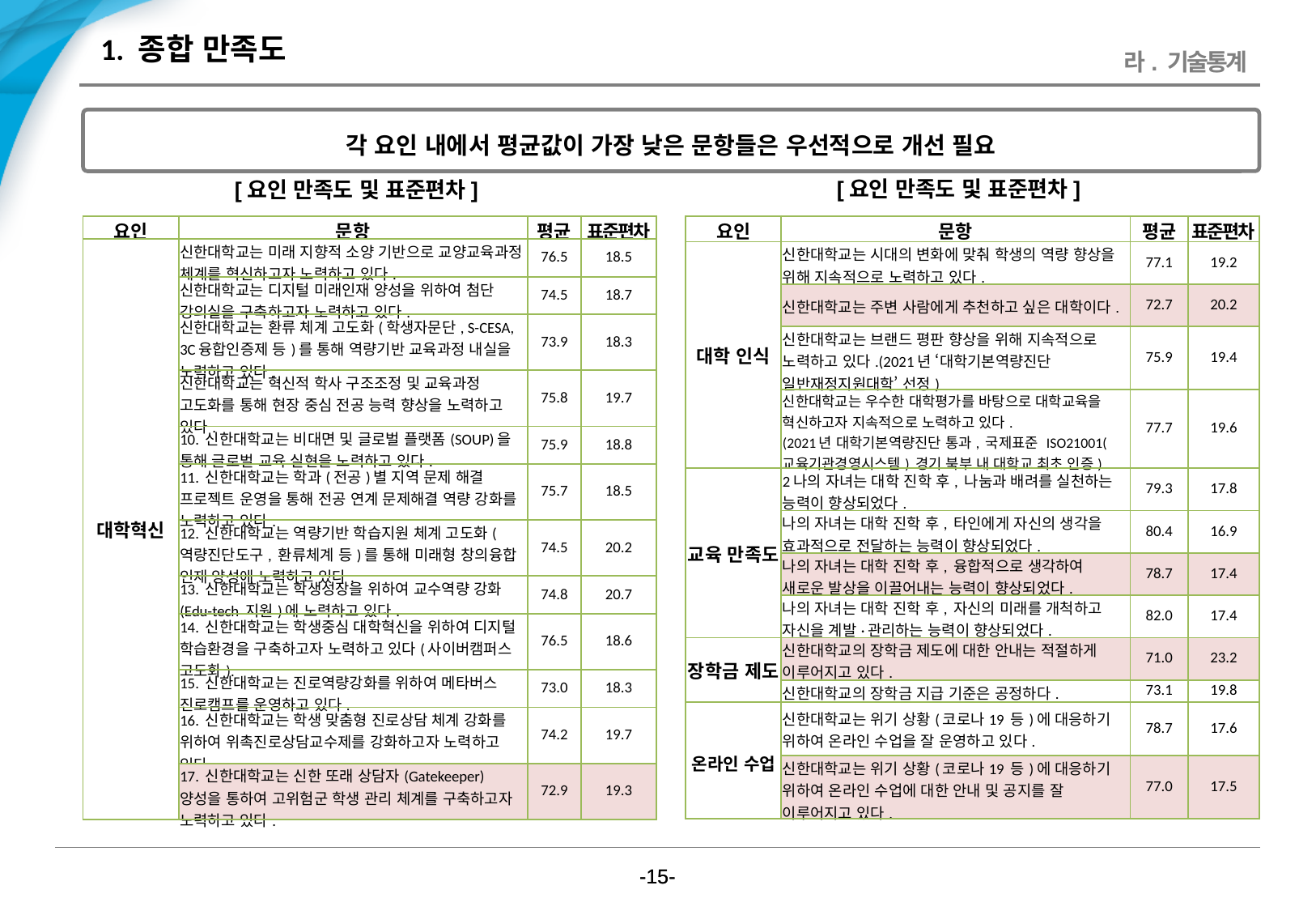

# 1. 종합 만족도
라. 기술통계
각 요인 내에서 평균값이 가장 낮은 문항들은 우선적으로 개선 필요
[요인 만족도 및 표준편차]
[요인 만족도 및 표준편차]
| 요인 | 문항 | 평균 | 표준편차 |
| --- | --- | --- | --- |
| 대학혁신 | 신한대학교는 미래 지향적 소양 기반으로 교양교육과정 체계를 혁신하고자 노력하고 있다. | 76.5 | 18.5 |
|  | 신한대학교는 디지털 미래인재 양성을 위하여 첨단 강의실을 구축하고자 노력하고 있다. | 74.5 | 18.7 |
|  | 신한대학교는 환류 체계 고도화(학생자문단, S-CESA, 3C융합인증제 등)를 통해 역량기반 교육과정 내실을 노력하고 있다. | 73.9 | 18.3 |
|  | 신한대학교는 혁신적 학사 구조조정 및 교육과정 고도화를 통해 현장 중심 전공 능력 향상을 노력하고 있다. | 75.8 | 19.7 |
|  | 10. 신한대학교는 비대면 및 글로벌 플랫폼(SOUP)을 통해 글로벌 교육 실현을 노력하고 있다. | 75.9 | 18.8 |
|  | 11. 신한대학교는 학과(전공)별 지역 문제 해결 프로젝트 운영을 통해 전공 연계 문제해결 역량 강화를 노력하고 있다. | 75.7 | 18.5 |
|  | 12. 신한대학교는 역량기반 학습지원 체계 고도화(역량진단도구, 환류체계 등)를 통해 미래형 창의융합 인재 양성에 노력하고 있다. | 74.5 | 20.2 |
|  | 13. 신한대학교는 학생성장을 위하여 교수역량 강화(Edu-tech 지원)에 노력하고 있다. | 74.8 | 20.7 |
|  | 14. 신한대학교는 학생중심 대학혁신을 위하여 디지털 학습환경을 구축하고자 노력하고 있다(사이버캠퍼스 고도화). | 76.5 | 18.6 |
|  | 15. 신한대학교는 진로역량강화를 위하여 메타버스 진로캠프를 운영하고 있다. | 73.0 | 18.3 |
|  | 16. 신한대학교는 학생 맞춤형 진로상담 체계 강화를 위하여 위촉진로상담교수제를 강화하고자 노력하고 있다. | 74.2 | 19.7 |
|  | 17. 신한대학교는 신한 또래 상담자(Gatekeeper) 양성을 통하여 고위험군 학생 관리 체계를 구축하고자 노력하고 있다. | 72.9 | 19.3 |
| 요인 | 문항 | 평균 | 표준편차 |
| --- | --- | --- | --- |
| 대학 인식 | 신한대학교는 시대의 변화에 맞춰 학생의 역량 향상을 위해 지속적으로 노력하고 있다. | 77.1 | 19.2 |
|  | 신한대학교는 주변 사람에게 추천하고 싶은 대학이다. | 72.7 | 20.2 |
|  | 신한대학교는 브랜드 평판 향상을 위해 지속적으로 노력하고 있다.(2021년 ‘대학기본역량진단 일반재정지원대학’ 선정) | 75.9 | 19.4 |
|  | 신한대학교는 우수한 대학평가를 바탕으로 대학교육을 혁신하고자 지속적으로 노력하고 있다. (2021년 대학기본역량진단 통과, 국제표준 ISO21001(교육기관경영시스템) 경기 북부 내 대학교 최초 인증) | 77.7 | 19.6 |
| 교육 만족도 | 2나의 자녀는 대학 진학 후, 나눔과 배려를 실천하는 능력이 향상되었다. | 79.3 | 17.8 |
|  | 나의 자녀는 대학 진학 후, 타인에게 자신의 생각을 효과적으로 전달하는 능력이 향상되었다. | 80.4 | 16.9 |
|  | 나의 자녀는 대학 진학 후, 융합적으로 생각하여 새로운 발상을 이끌어내는 능력이 향상되었다. | 78.7 | 17.4 |
|  | 나의 자녀는 대학 진학 후, 자신의 미래를 개척하고 자신을 계발·관리하는 능력이 향상되었다. | 82.0 | 17.4 |
| 장학금 제도 | 신한대학교의 장학금 제도에 대한 안내는 적절하게 이루어지고 있다. | 71.0 | 23.2 |
|  | 신한대학교의 장학금 지급 기준은 공정하다. | 73.1 | 19.8 |
| 온라인 수업 | 신한대학교는 위기 상황(코로나19 등)에 대응하기 위하여 온라인 수업을 잘 운영하고 있다. | 78.7 | 17.6 |
|  | 신한대학교는 위기 상황(코로나19 등)에 대응하기 위하여 온라인 수업에 대한 안내 및 공지를 잘 이루어지고 있다. | 77.0 | 17.5 |
-15-
-15-